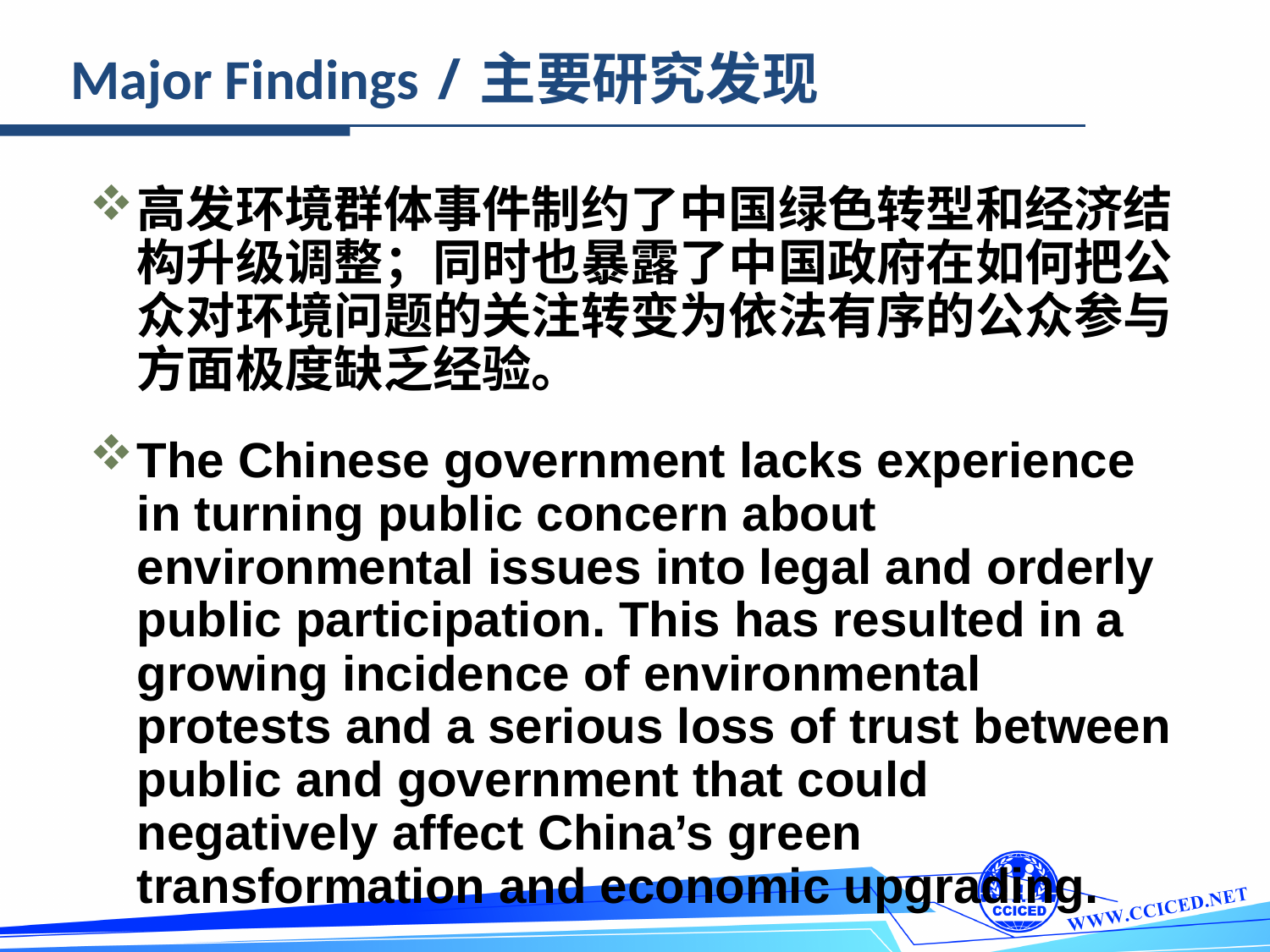

Major Findings /主要研究发现
高发环境群体事件制约了中国绿色转型和经济结构升级调整；同时也暴露了中国政府在如何把公众对环境问题的关注转变为依法有序的公众参与方面极度缺乏经验。

The Chinese government lacks experience in turning public concern about environmental issues into legal and orderly public participation. This has resulted in a growing incidence of environmental protests and a serious loss of trust between public and government that could negatively affect China’s green transformation and economic upgrading.